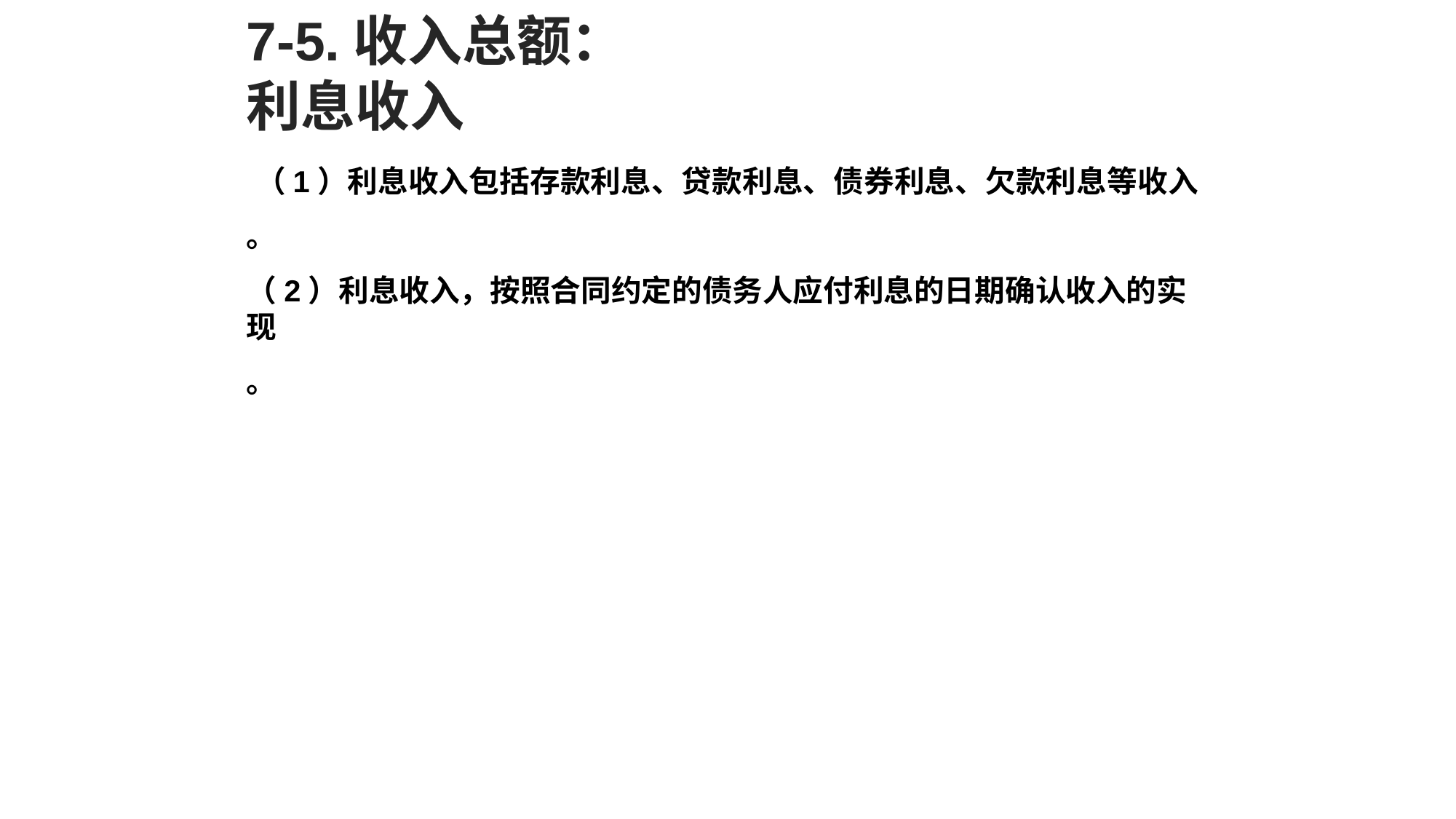

# 7-5.收入总额：利息收入
（1）利息收入包括存款利息、贷款利息、债券利息、欠款利息等收入
。
（2）利息收入，按照合同约定的债务人应付利息的日期确认收入的实现
。